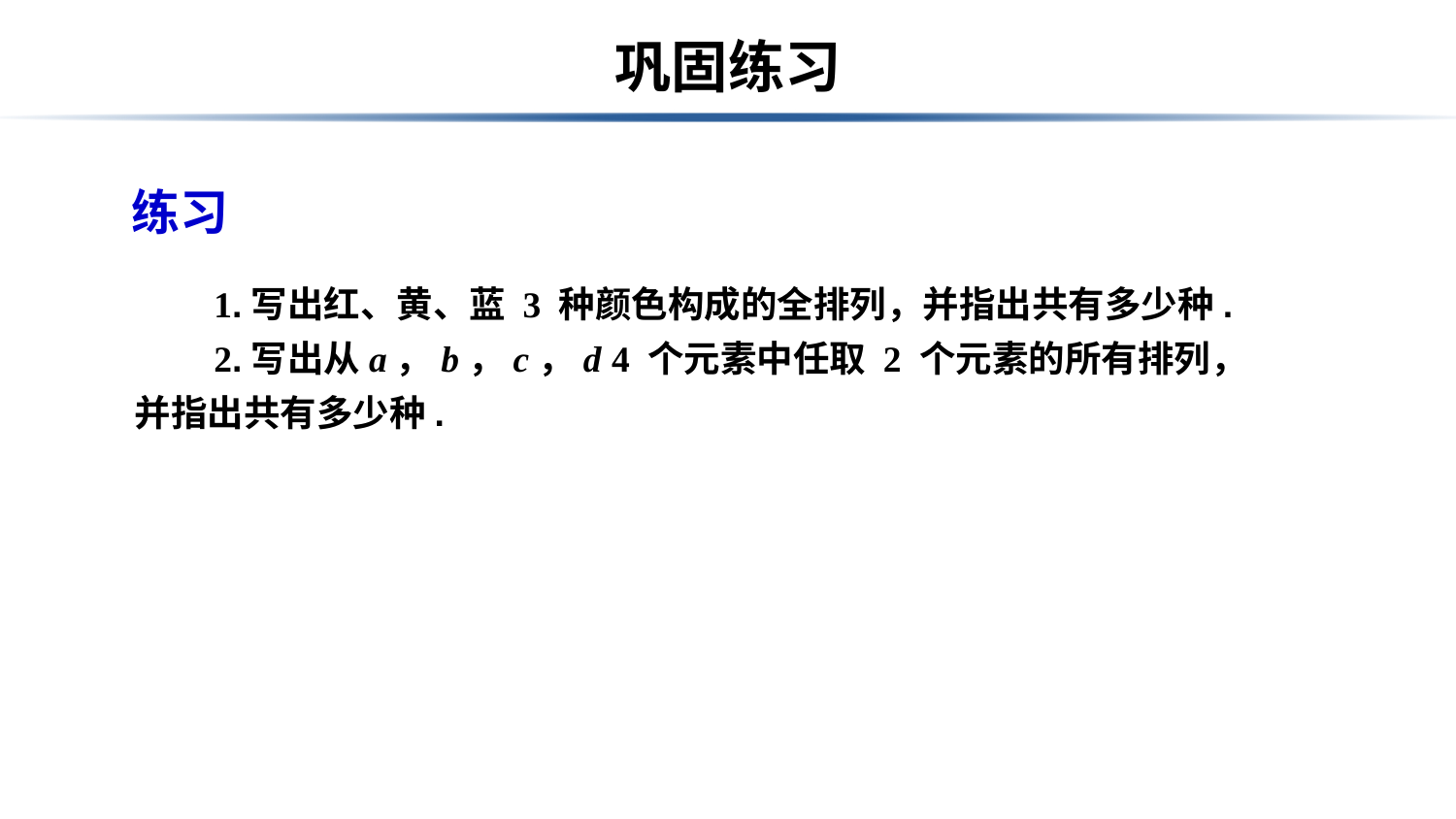

# 巩固练习
练习
    1.写出红、黄、蓝 3 种颜色构成的全排列，并指出共有多少种.
    2.写出从a，b，c，d 4 个元素中任取 2 个元素的所有排列，并指出共有多少种.